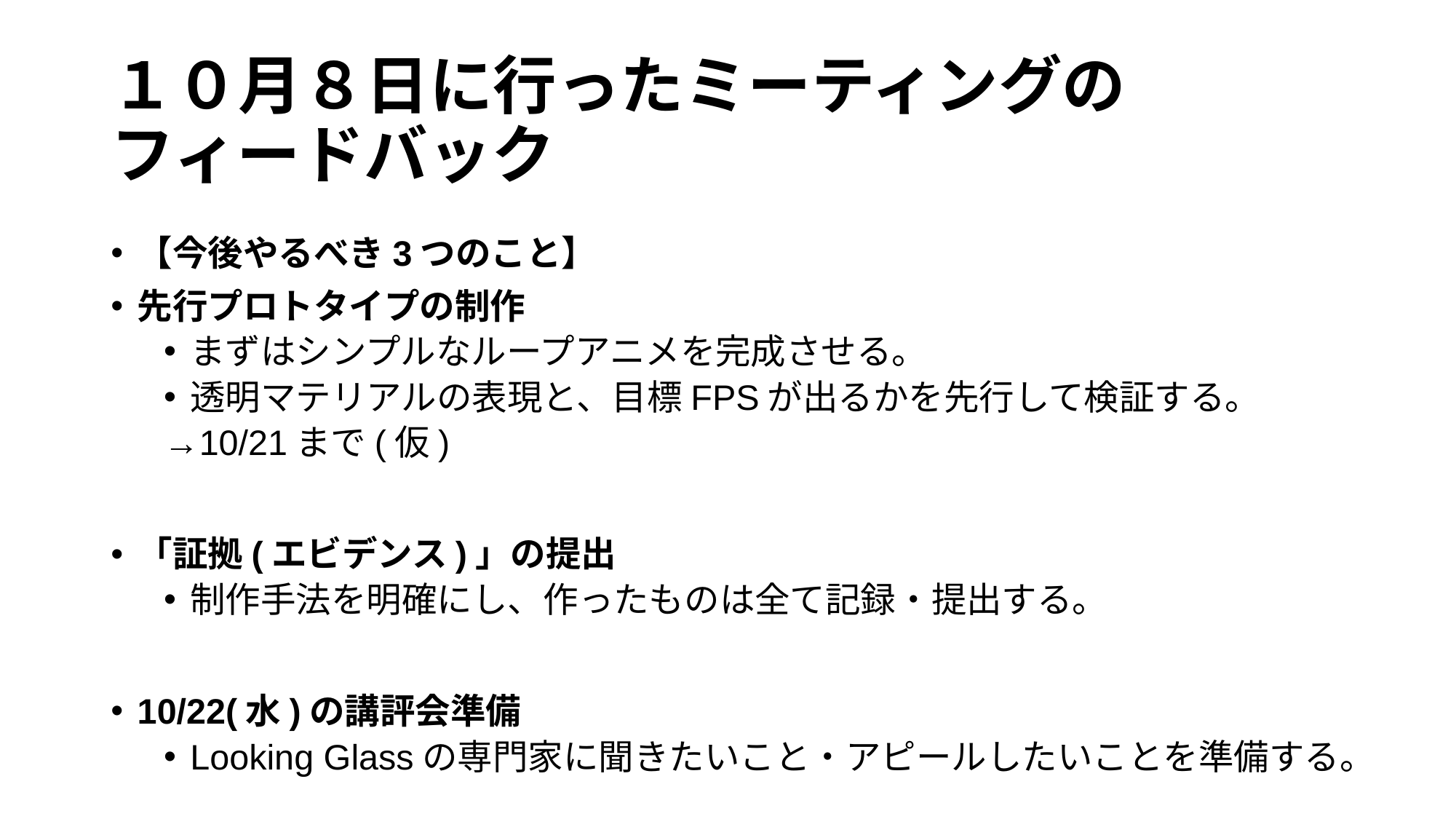

# １０月８日に行ったミーティングの フィードバック
【今後やるべき3つのこと】
先行プロトタイプの制作
まずはシンプルなループアニメを完成させる。
透明マテリアルの表現と、目標FPSが出るかを先行して検証する。
→10/21まで(仮)

「証拠(エビデンス)」の提出
制作手法を明確にし、作ったものは全て記録・提出する。

10/22(水)の講評会準備
Looking Glassの専門家に聞きたいこと・アピールしたいことを準備する。